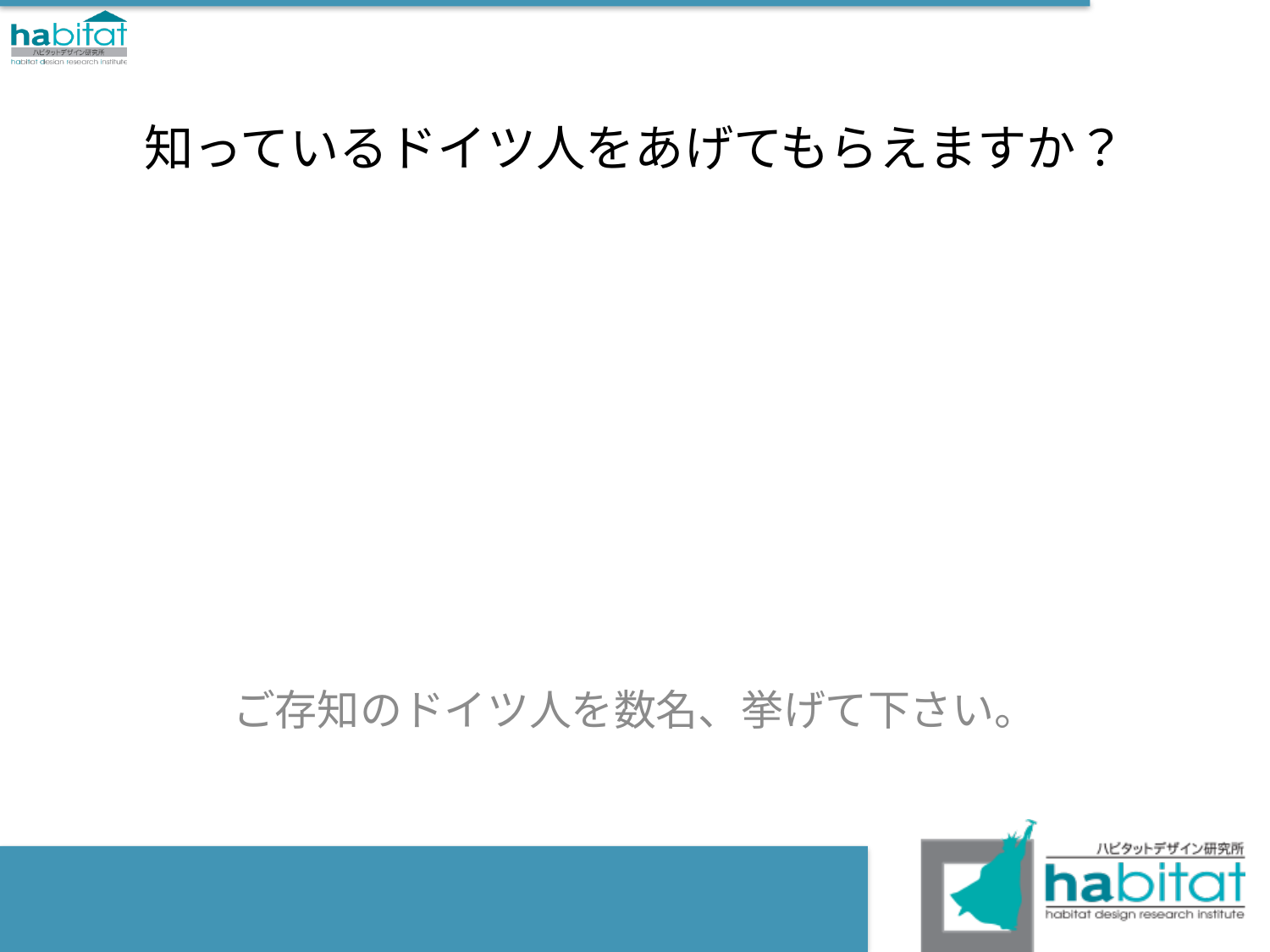

# 知っているドイツ人をあげてもらえますか？
ご存知のドイツ人を数名、挙げて下さい。